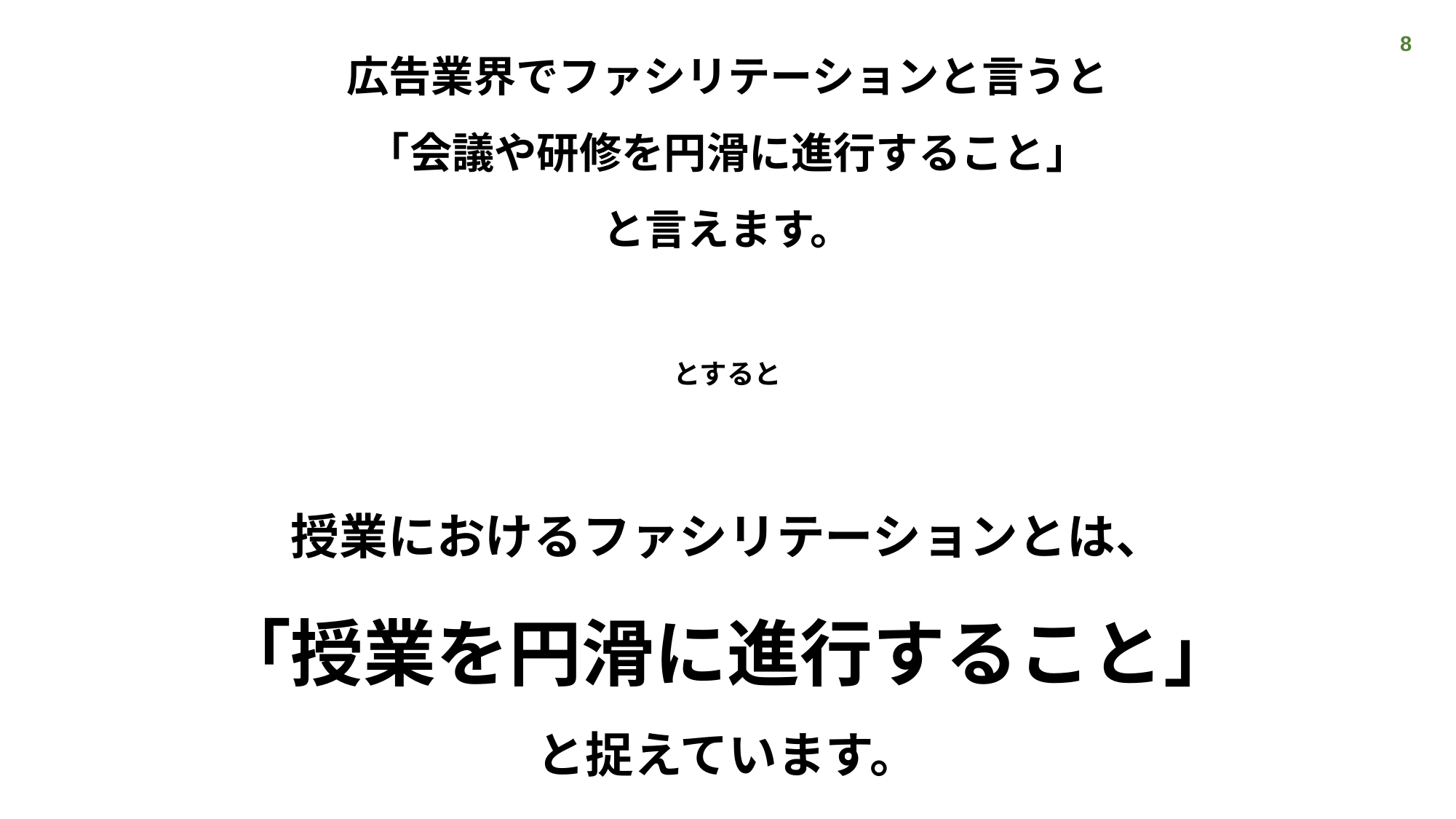

広告業界でファシリテーションと言うと
「会議や研修を円滑に進行すること」
と言えます。

とすると

授業におけるファシリテーションとは、
「授業を円滑に進行すること」
と捉えています。
8